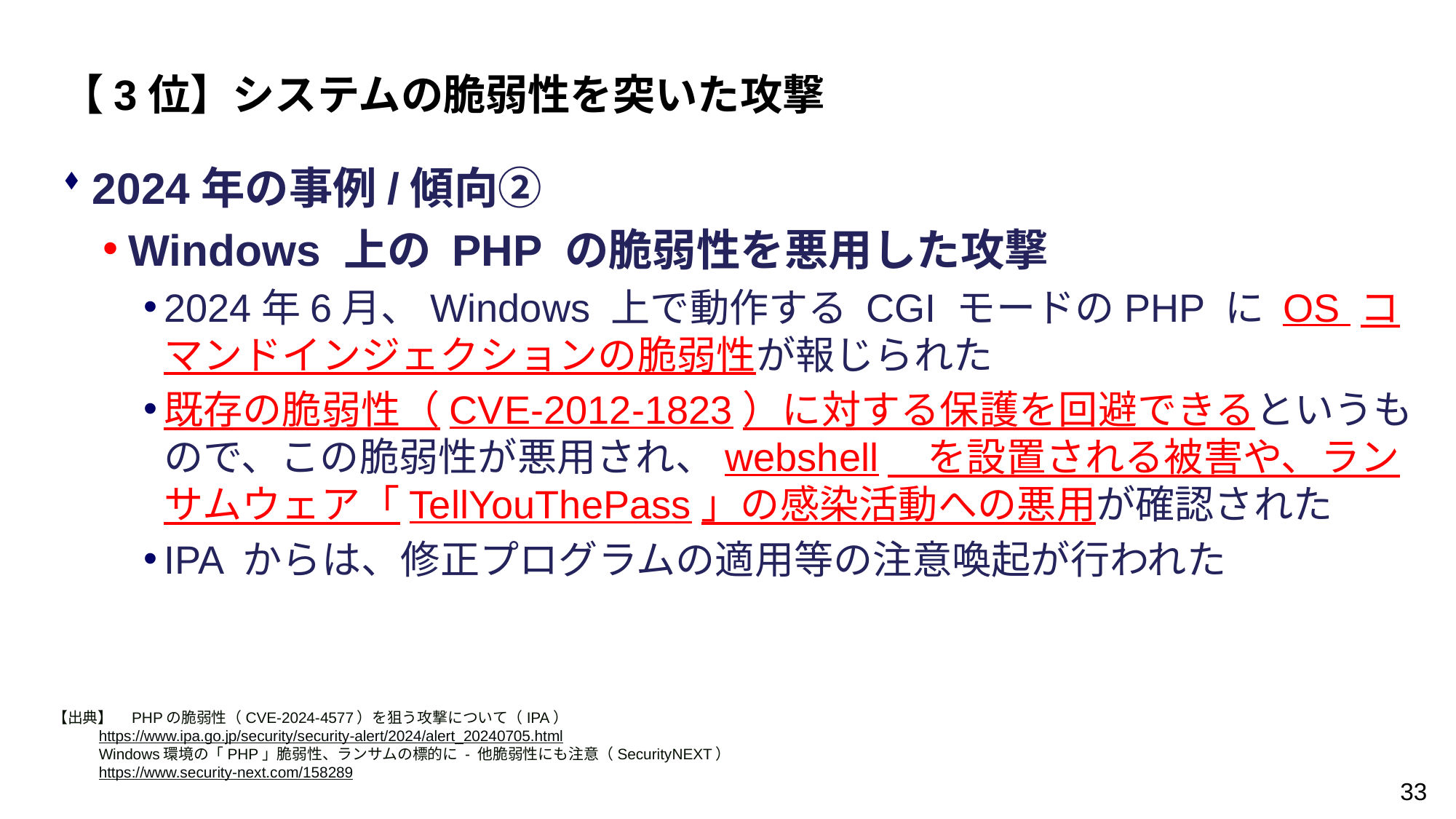

【3位】システムの脆弱性を突いた攻撃
2024年の事例/傾向②
Windows 上の PHP の脆弱性を悪用した攻撃
2024年6月、Windows 上で動作する CGI モードのPHP に OS コマンドインジェクションの脆弱性が報じられた
既存の脆弱性（CVE-2012-1823）に対する保護を回避できるというもので、この脆弱性が悪用され、webshell　を設置される被害や、ランサムウェア「TellYouThePass」の感染活動への悪用が確認された
IPA からは、修正プログラムの適用等の注意喚起が行われた

【出典】　PHPの脆弱性（CVE-2024-4577）を狙う攻撃について（IPA）
           https://www.ipa.go.jp/security/security-alert/2024/alert_20240705.html
           Windows環境の「PHP」脆弱性、ランサムの標的に - 他脆弱性にも注意（SecurityNEXT）
           https://www.security-next.com/158289
33